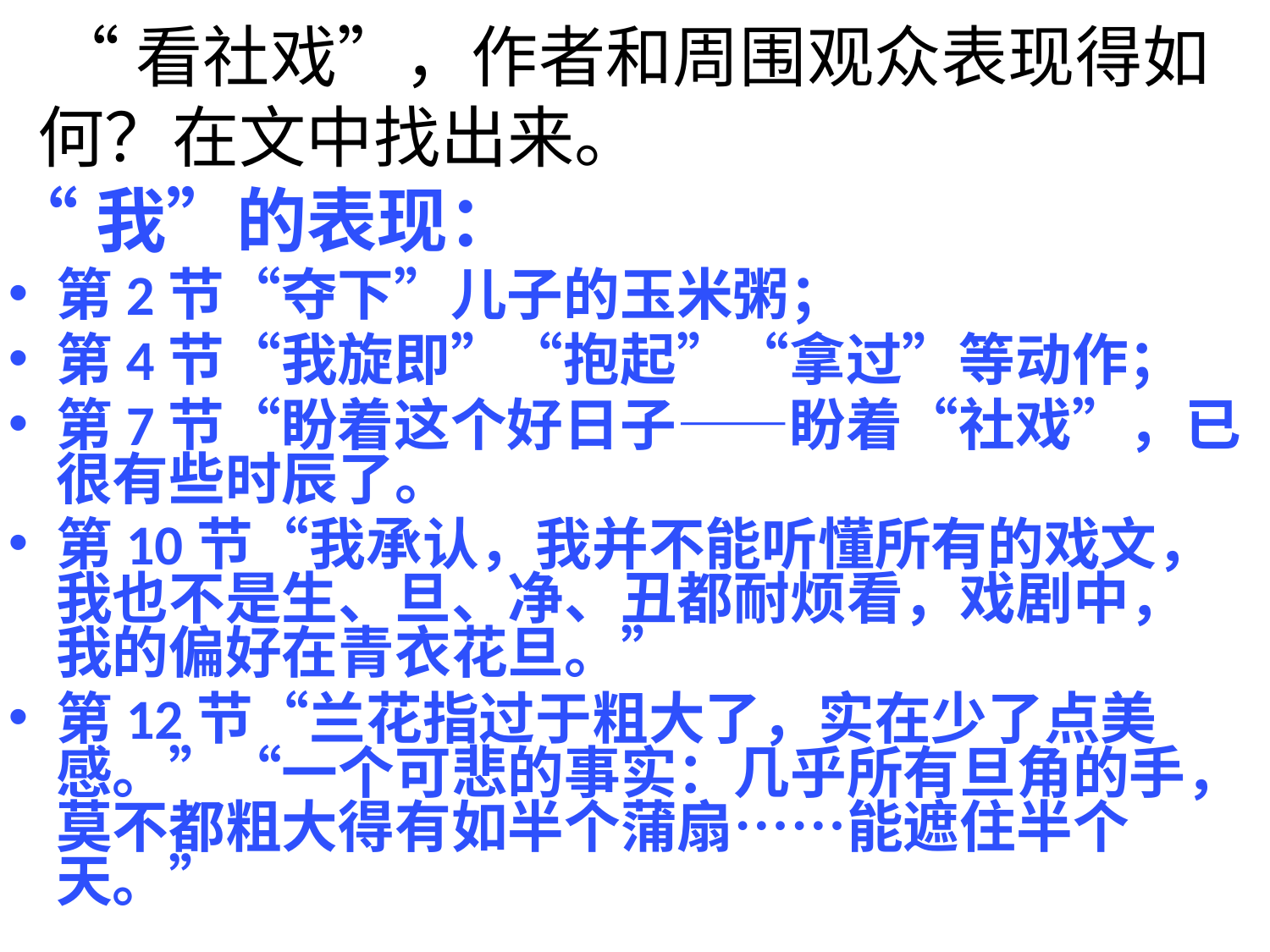

# “看社戏”，作者和周围观众表现得如何？在文中找出来。
“我”的表现：
第2节“夺下”儿子的玉米粥；
第4节“我旋即”“抱起”“拿过”等动作；
第7节“盼着这个好日子——盼着“社戏”，已很有些时辰了。
第10节“我承认，我并不能听懂所有的戏文，我也不是生、旦、净、丑都耐烦看，戏剧中，我的偏好在青衣花旦。”
第12节“兰花指过于粗大了，实在少了点美感。”“一个可悲的事实：几乎所有旦角的手，莫不都粗大得有如半个蒲扇……能遮住半个天。”